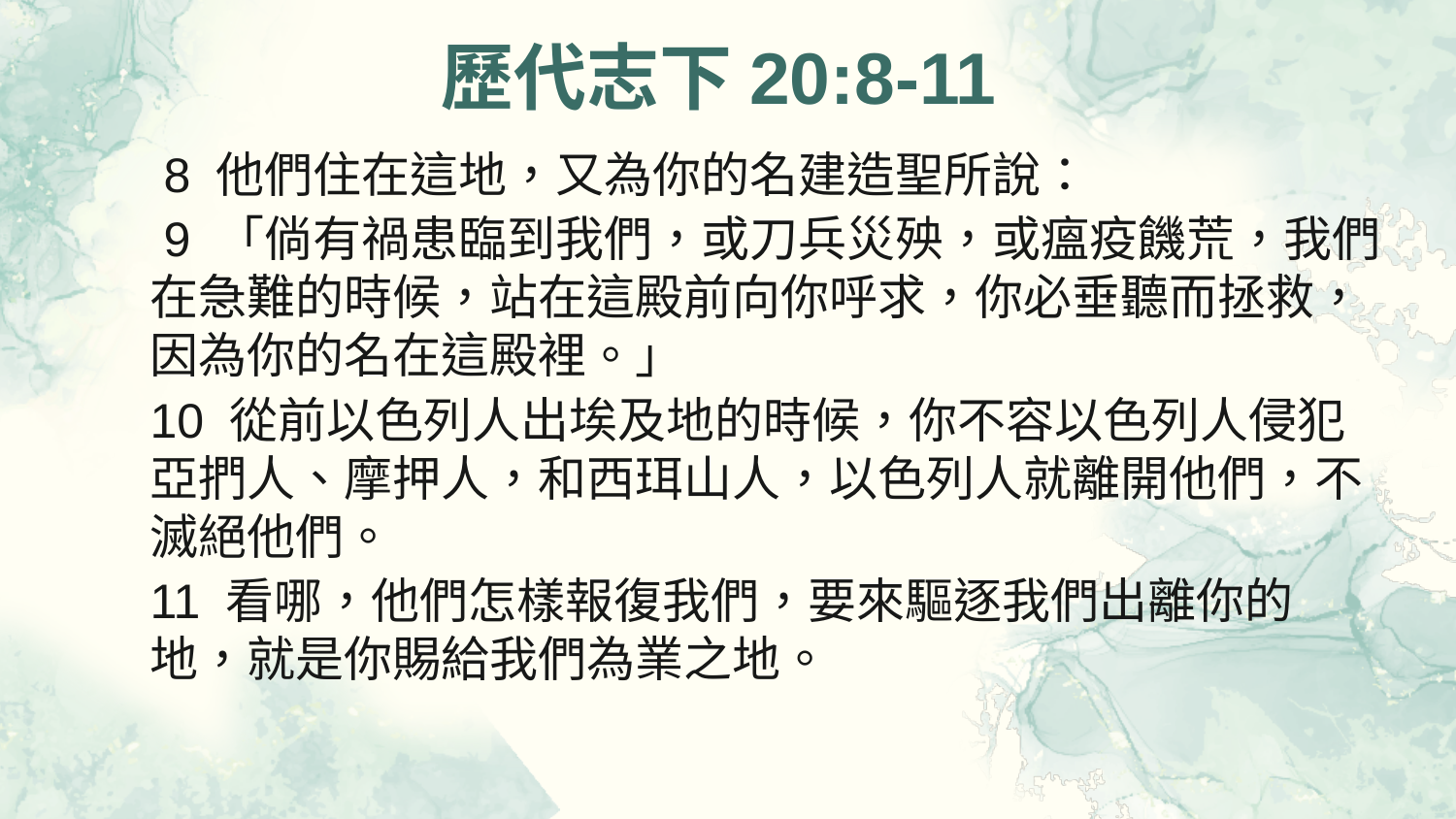

# 歷代志下20:8-11
 8 他們住在這地，又為你的名建造聖所說：
 9 「倘有禍患臨到我們，或刀兵災殃，或瘟疫饑荒，我們在急難的時候，站在這殿前向你呼求，你必垂聽而拯救，因為你的名在這殿裡。」
10 從前以色列人出埃及地的時候，你不容以色列人侵犯亞捫人、摩押人，和西珥山人，以色列人就離開他們，不滅絕他們。
11 看哪，他們怎樣報復我們，要來驅逐我們出離你的地，就是你賜給我們為業之地。